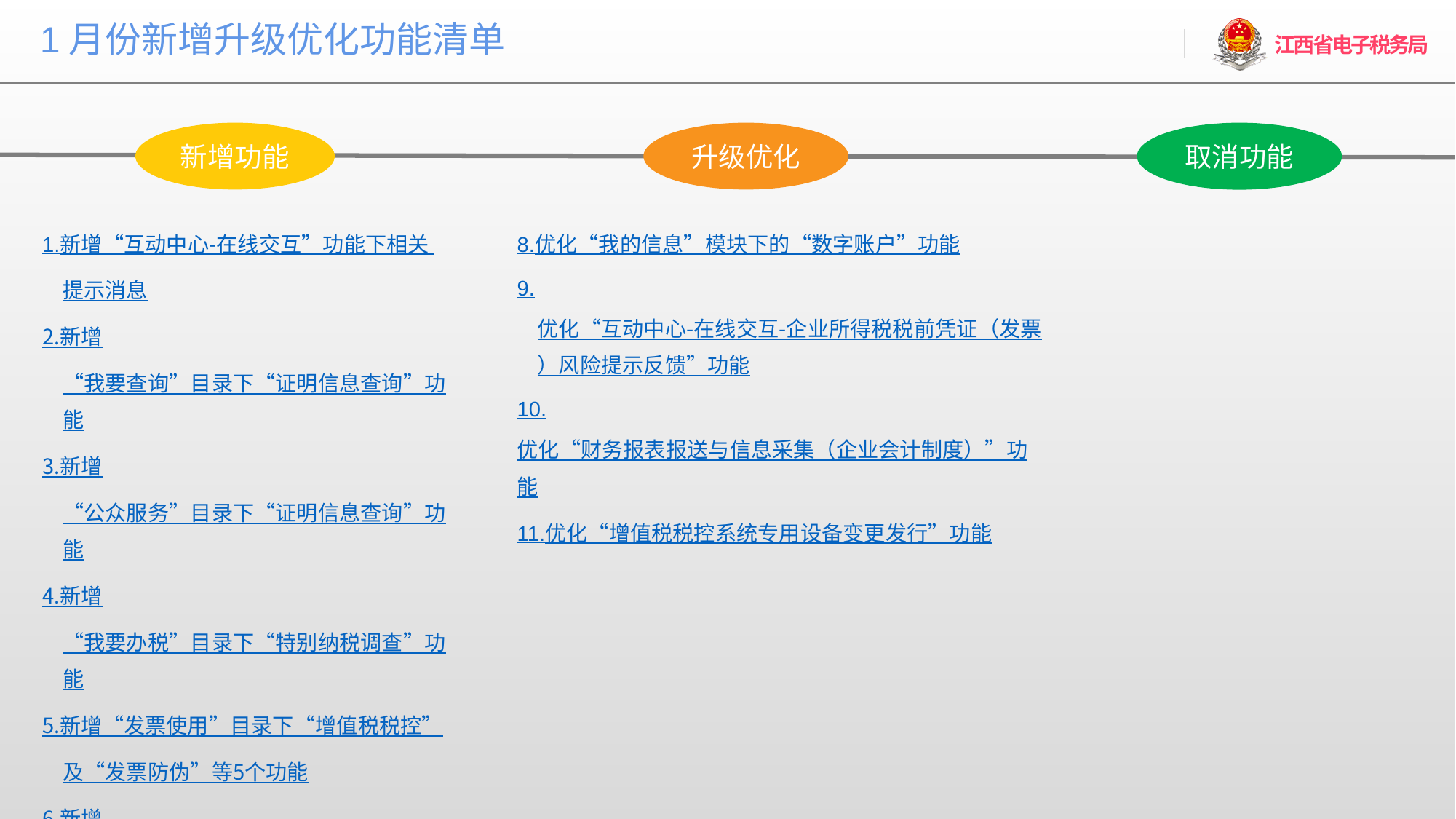

1月份新增升级优化功能清单
新增功能
升级优化
取消功能
1.新增“互动中心-在线交互”功能下相关 提示消息
2.新增“我要查询”目录下“证明信息查询”功能
3.新增“公众服务”目录下“证明信息查询”功能
4.新增“我要办税”目录下“特别纳税调查”功能
5.新增“发票使用”目录下“增值税税控”及“发票防伪”等5个功能
6.新增“违法处置”目录下“税务行政处罚听证”功能
7.新增“行政救济”目录下“赔偿申请撤回”和“申请税务人员回避处理”功能

8.优化“我的信息”模块下的“数字账户”功能
9.优化“互动中心-在线交互-企业所得税税前凭证（发票）风险提示反馈”功能
10.优化“财务报表报送与信息采集（企业会计制度）”功能
11.优化“增值税税控系统专用设备变更发行”功能